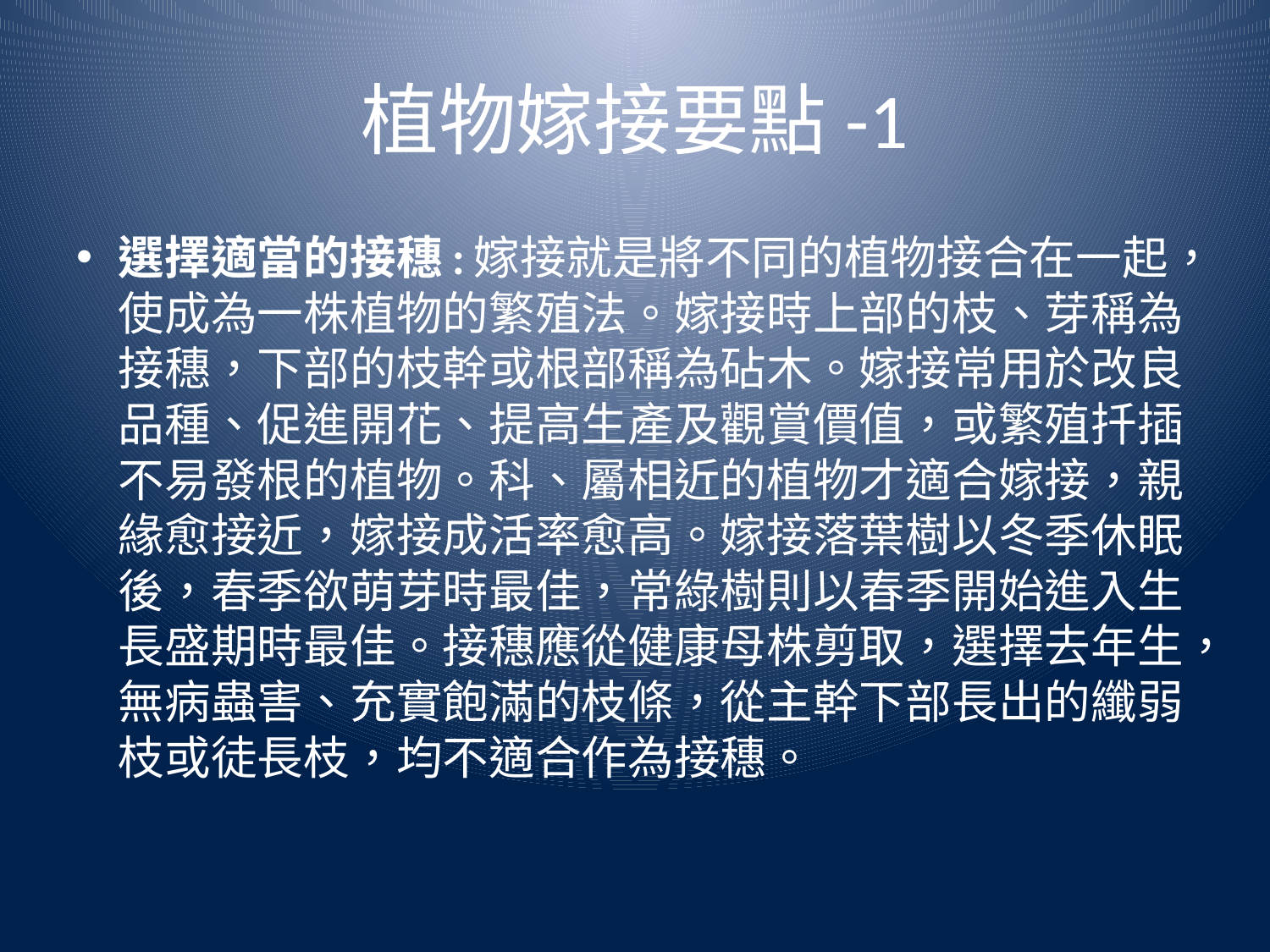

# 植物嫁接要點-1
選擇適當的接穗:嫁接就是將不同的植物接合在一起，使成為一株植物的繁殖法。嫁接時上部的枝、芽稱為接穗，下部的枝幹或根部稱為砧木。嫁接常用於改良品種、促進開花、提高生產及觀賞價值，或繁殖扦插不易發根的植物。科、屬相近的植物才適合嫁接，親緣愈接近，嫁接成活率愈高。嫁接落葉樹以冬季休眠後，春季欲萌芽時最佳，常綠樹則以春季開始進入生長盛期時最佳。接穗應從健康母株剪取，選擇去年生，無病蟲害、充實飽滿的枝條，從主幹下部長出的纖弱枝或徒長枝，均不適合作為接穗。